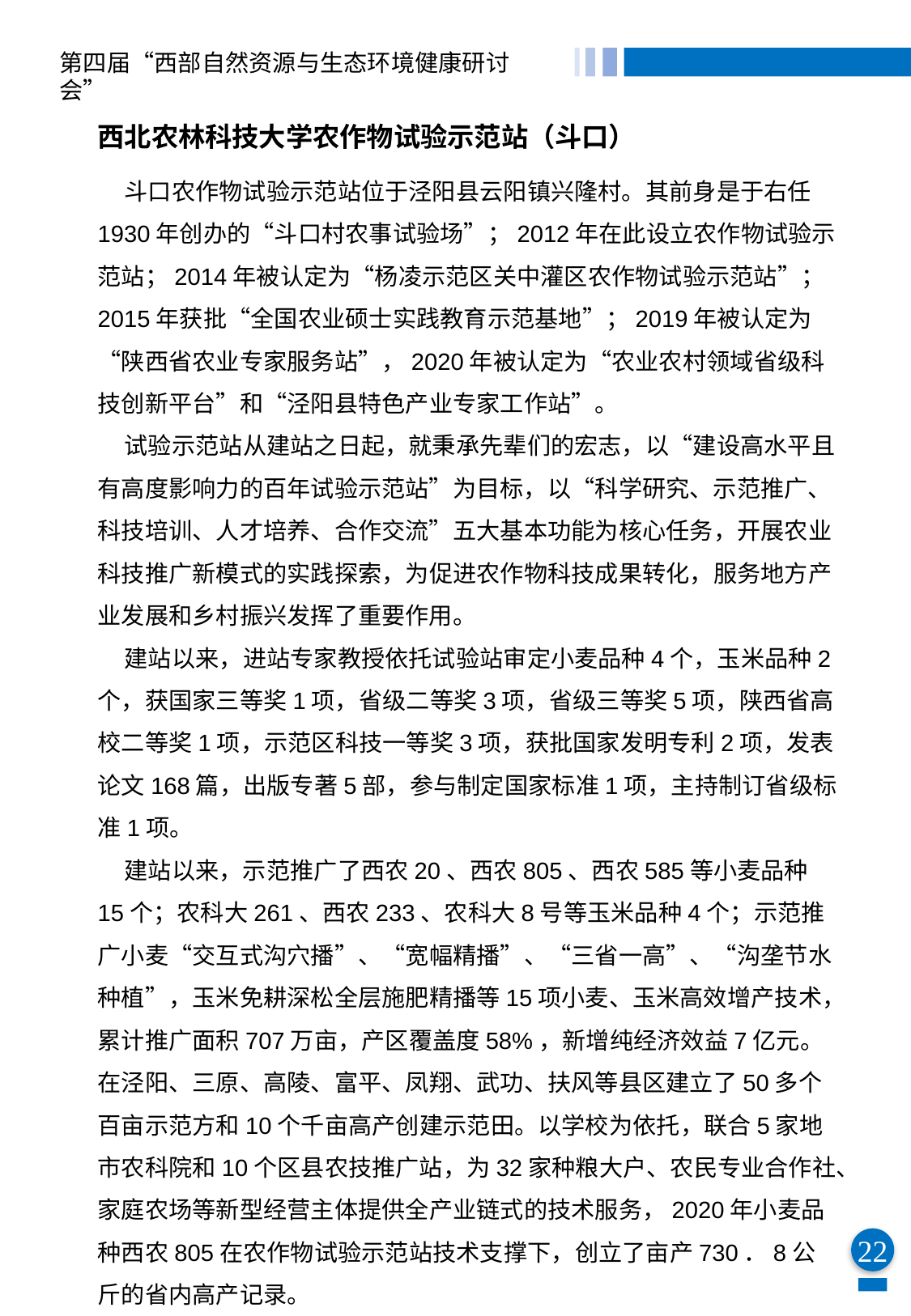

第四届“西部自然资源与生态环境健康研讨会”

西北农林科技大学农作物试验示范站（斗口）
    斗口农作物试验示范站位于泾阳县云阳镇兴隆村。其前身是于右任1930年创办的“斗口村农事试验场”；2012年在此设立农作物试验示范站；2014年被认定为“杨凌示范区关中灌区农作物试验示范站”；2015年获批“全国农业硕士实践教育示范基地”；2019年被认定为“陕西省农业专家服务站”，2020年被认定为“农业农村领域省级科技创新平台”和“泾阳县特色产业专家工作站”。
    试验示范站从建站之日起，就秉承先辈们的宏志，以“建设高水平且有高度影响力的百年试验示范站”为目标，以“科学研究、示范推广、科技培训、人才培养、合作交流”五大基本功能为核心任务，开展农业科技推广新模式的实践探索，为促进农作物科技成果转化，服务地方产业发展和乡村振兴发挥了重要作用。
    建站以来，进站专家教授依托试验站审定小麦品种4个，玉米品种2个，获国家三等奖1项，省级二等奖3项，省级三等奖5项，陕西省高校二等奖1项，示范区科技一等奖3项，获批国家发明专利2项，发表论文168篇，出版专著5部，参与制定国家标准1项，主持制订省级标准1项。
    建站以来，示范推广了西农20、西农805、西农585等小麦品种15个；农科大261、西农233、农科大8号等玉米品种4个；示范推广小麦“交互式沟穴播”、“宽幅精播”、“三省一高”、“沟垄节水种植”，玉米免耕深松全层施肥精播等15项小麦、玉米高效增产技术，累计推广面积707万亩，产区覆盖度58%，新增纯经济效益7亿元。在泾阳、三原、高陵、富平、凤翔、武功、扶风等县区建立了50多个百亩示范方和10个千亩高产创建示范田。以学校为依托，联合5家地市农科院和10个区县农技推广站，为32家种粮大户、农民专业合作社、家庭农场等新型经营主体提供全产业链式的技术服务，2020年小麦品种西农805在农作物试验示范站技术支撑下，创立了亩产730．8公斤的省内高产记录。
22